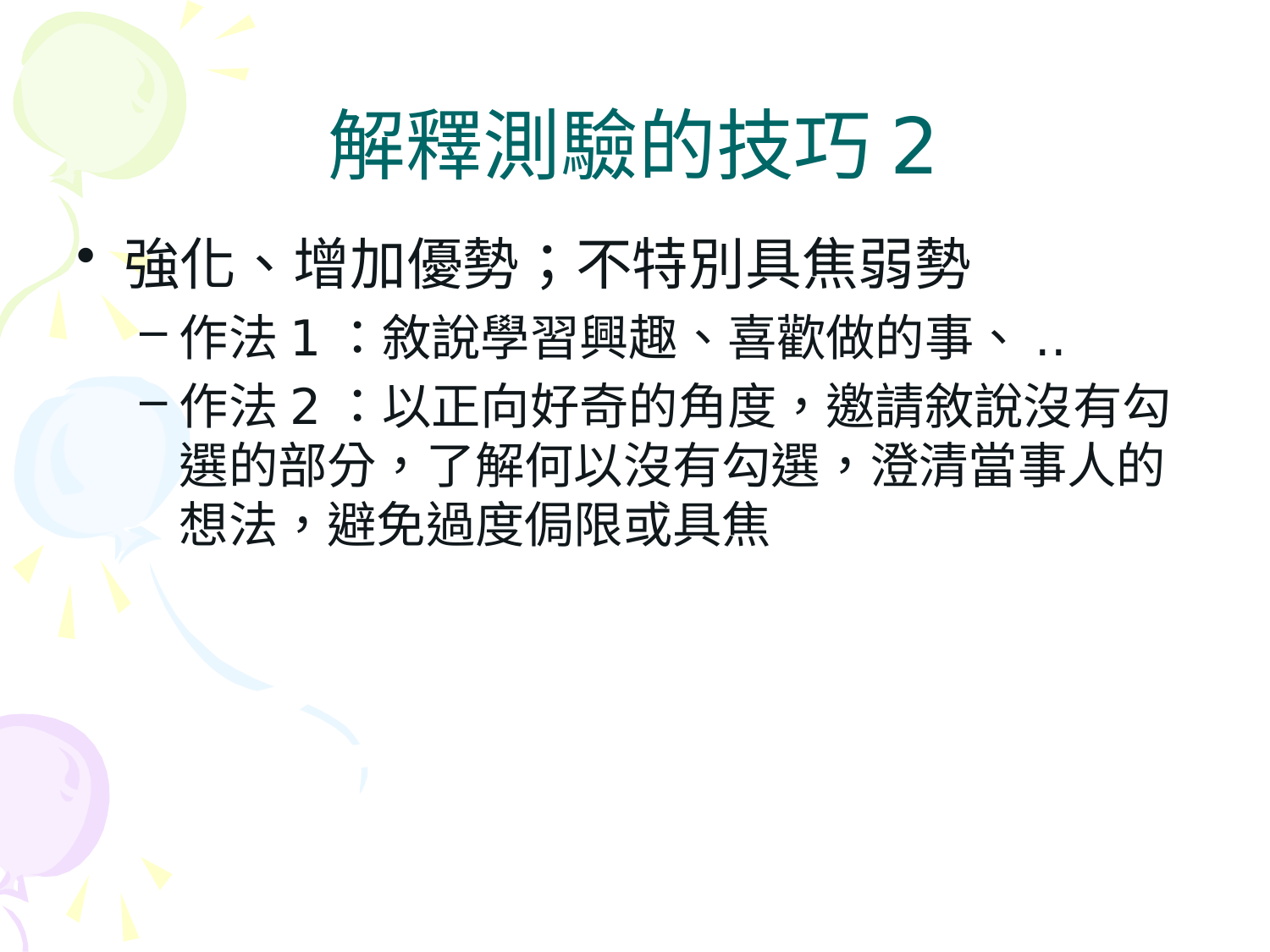

# 解釋測驗的技巧2
強化、增加優勢；不特別具焦弱勢
作法1：敘說學習興趣、喜歡做的事、..
作法2：以正向好奇的角度，邀請敘說沒有勾選的部分，了解何以沒有勾選，澄清當事人的想法，避免過度侷限或具焦